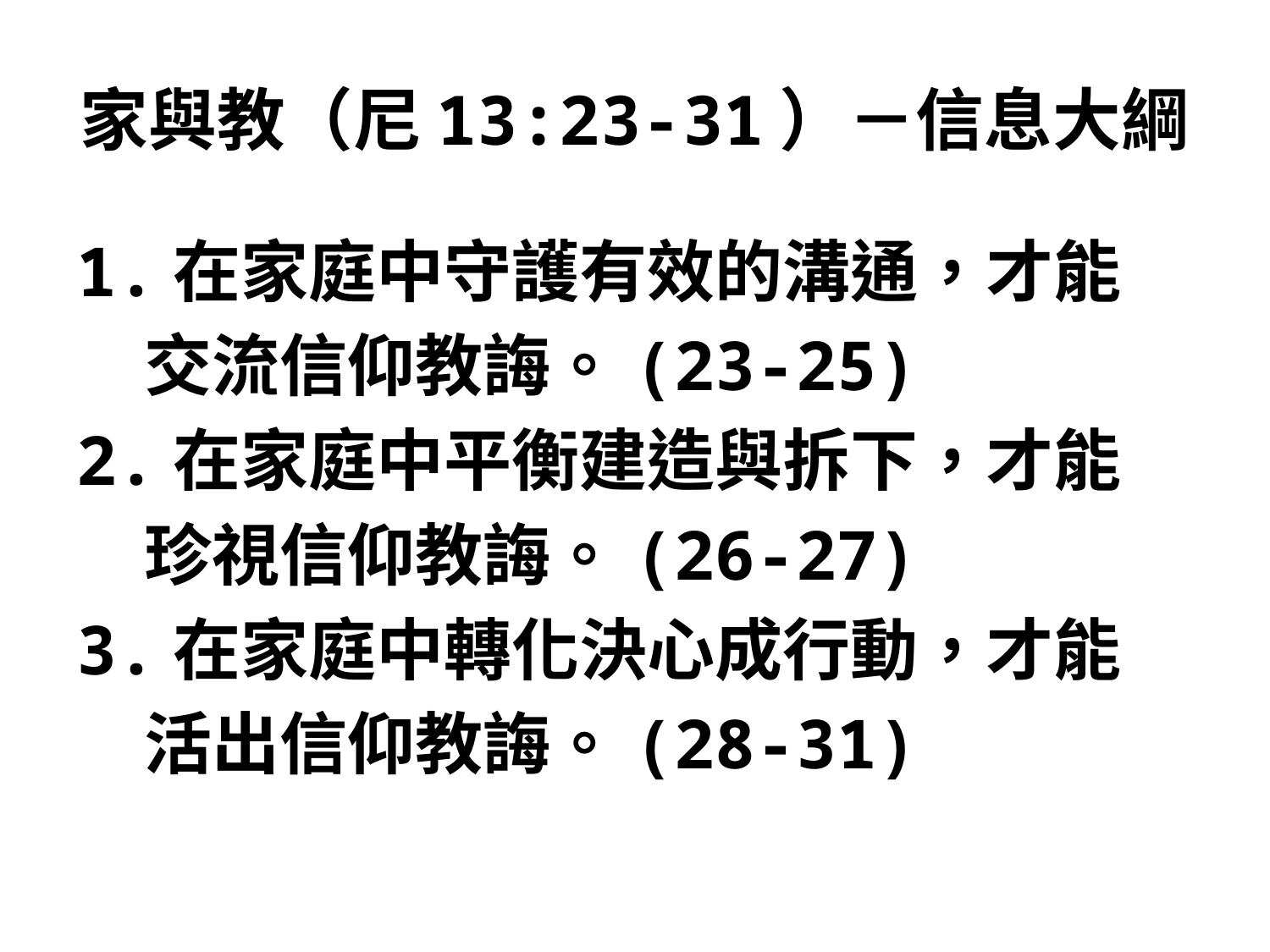

# 家與教（尼13:23-31）－信息大綱
1.在家庭中守護有效的溝通，才能
　交流信仰教誨。(23-25)
2.在家庭中平衡建造與拆下，才能
　珍視信仰教誨。(26-27)
3.在家庭中轉化決心成行動，才能
　活出信仰教誨。(28-31)